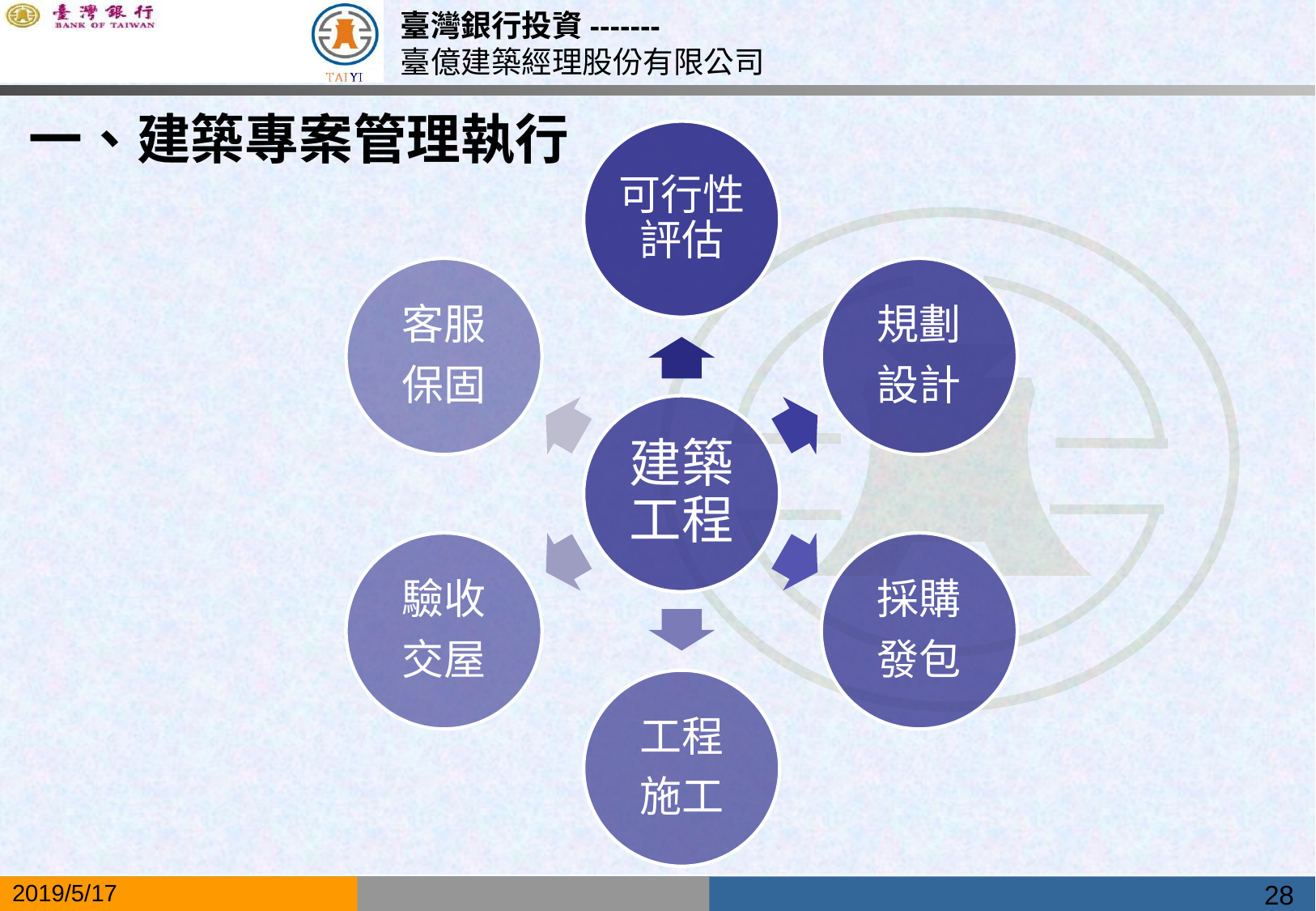

一、建築專案管理執行
建築工程

可行性評估

規劃
設計

採購
發包

工程
施工

驗收
交屋

客服
保固
28
2019/5/17